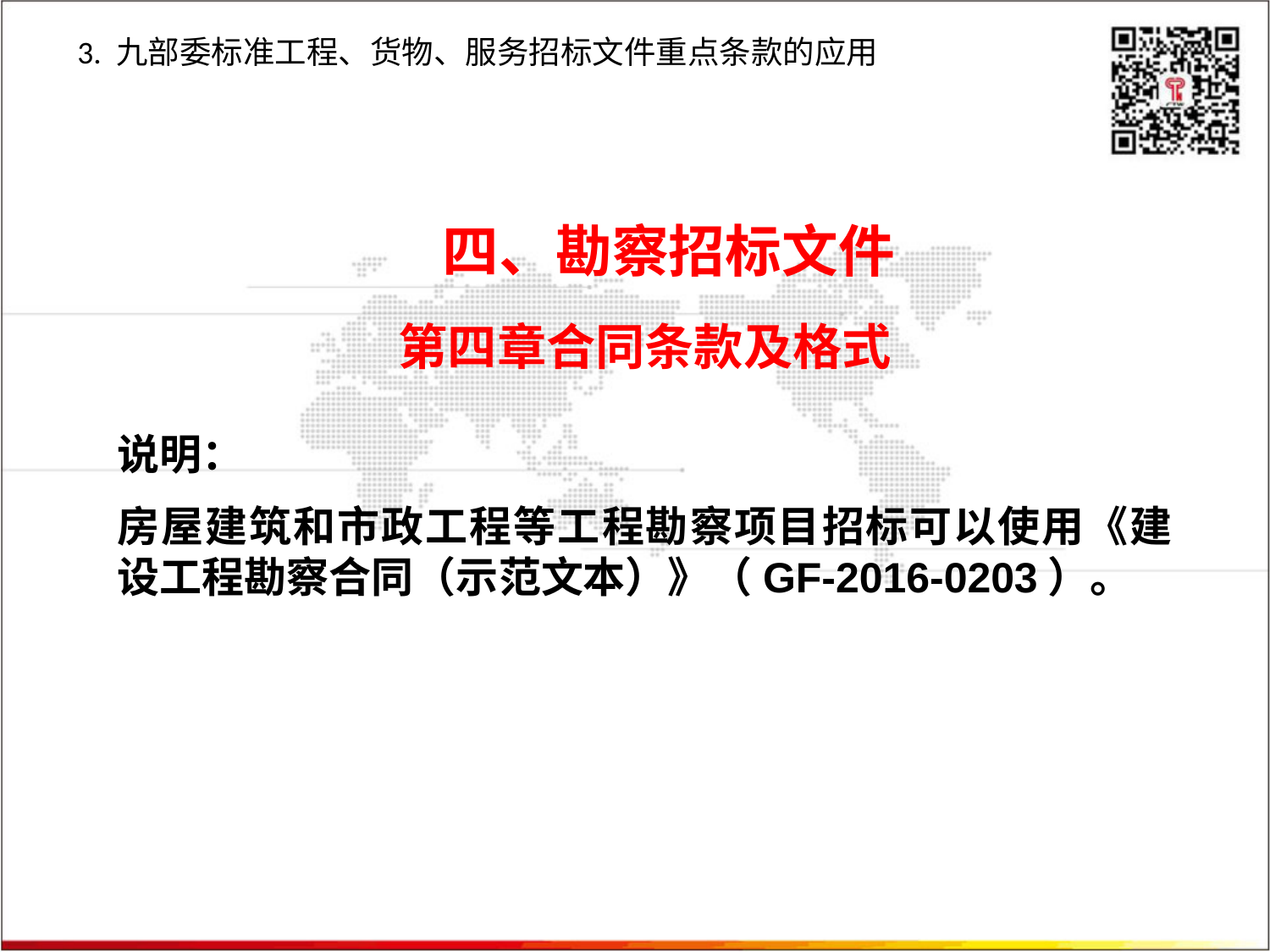

3. 九部委标准工程、货物、服务招标文件重点条款的应用
四、勘察招标文件
第四章合同条款及格式
说明：
房屋建筑和市政工程等工程勘察项目招标可以使用《建设工程勘察合同（示范文本）》（GF-2016-0203）。